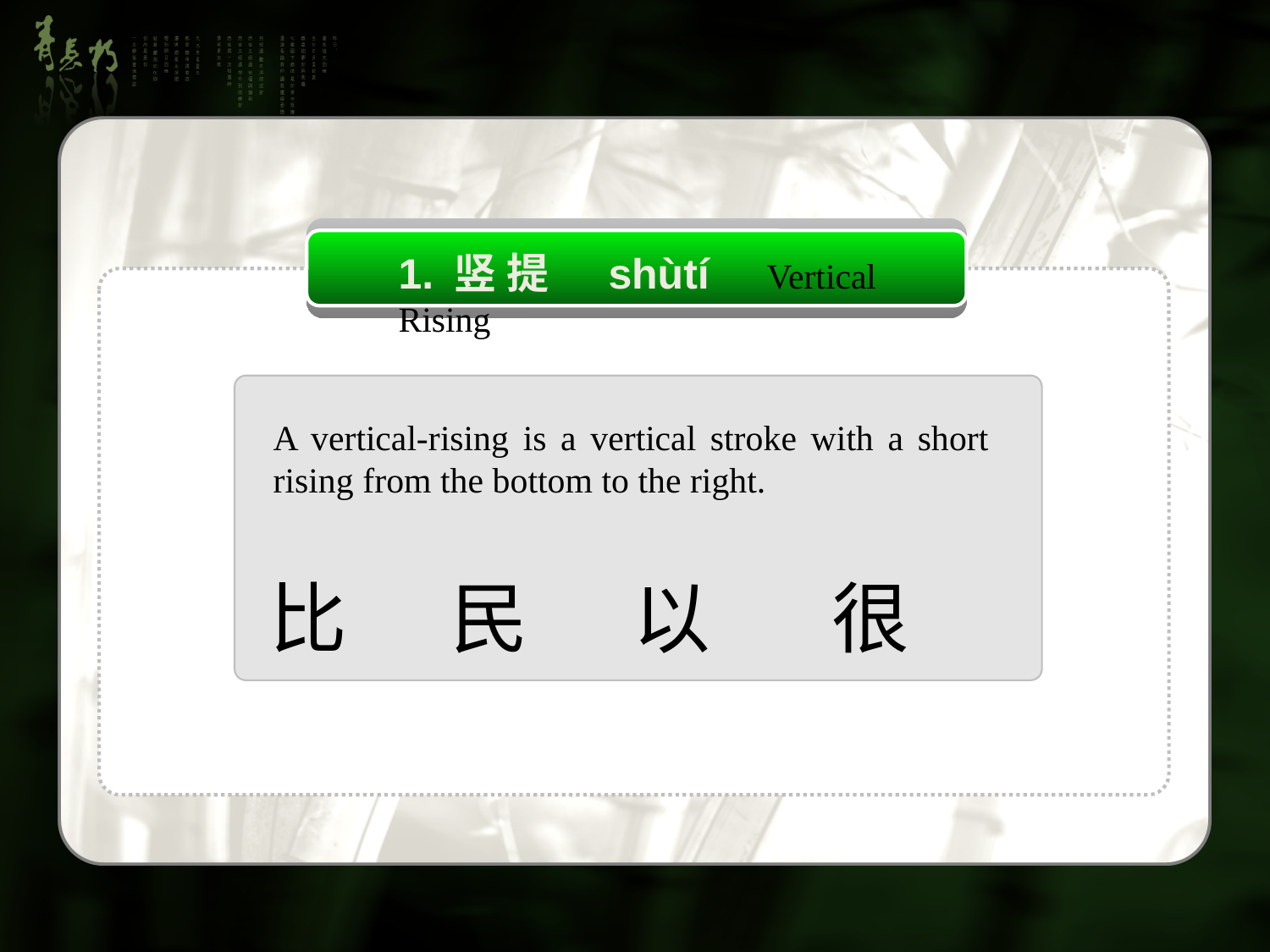

1.竖提  shùtí   Vertical Rising

A vertical-rising is a vertical stroke with a short rising from the bottom to the right.

比      民      以       很